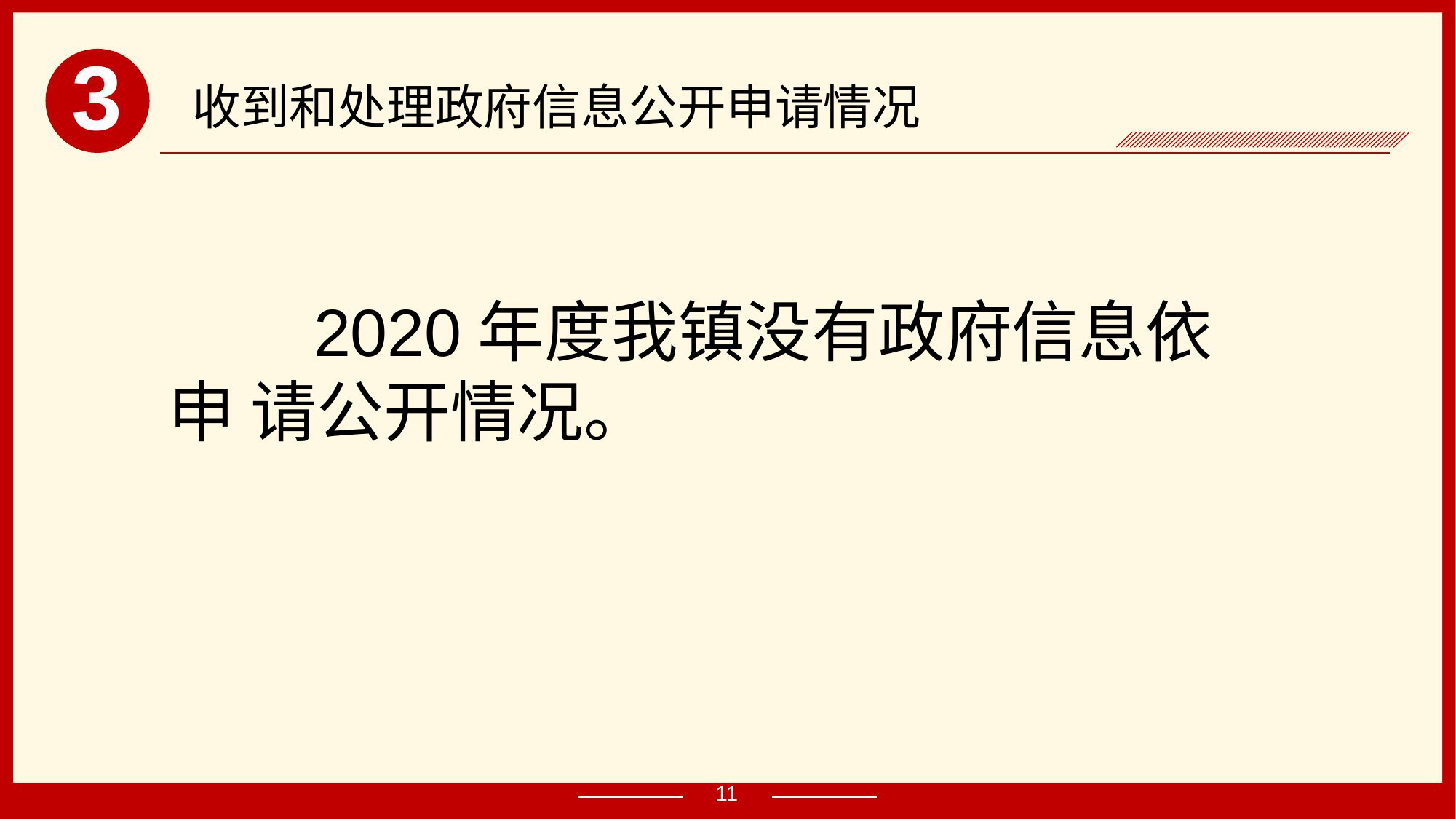

3
收到和处理政府信息公开申请情况
2020年度我镇没有政府信息依申 请公开情况。
11